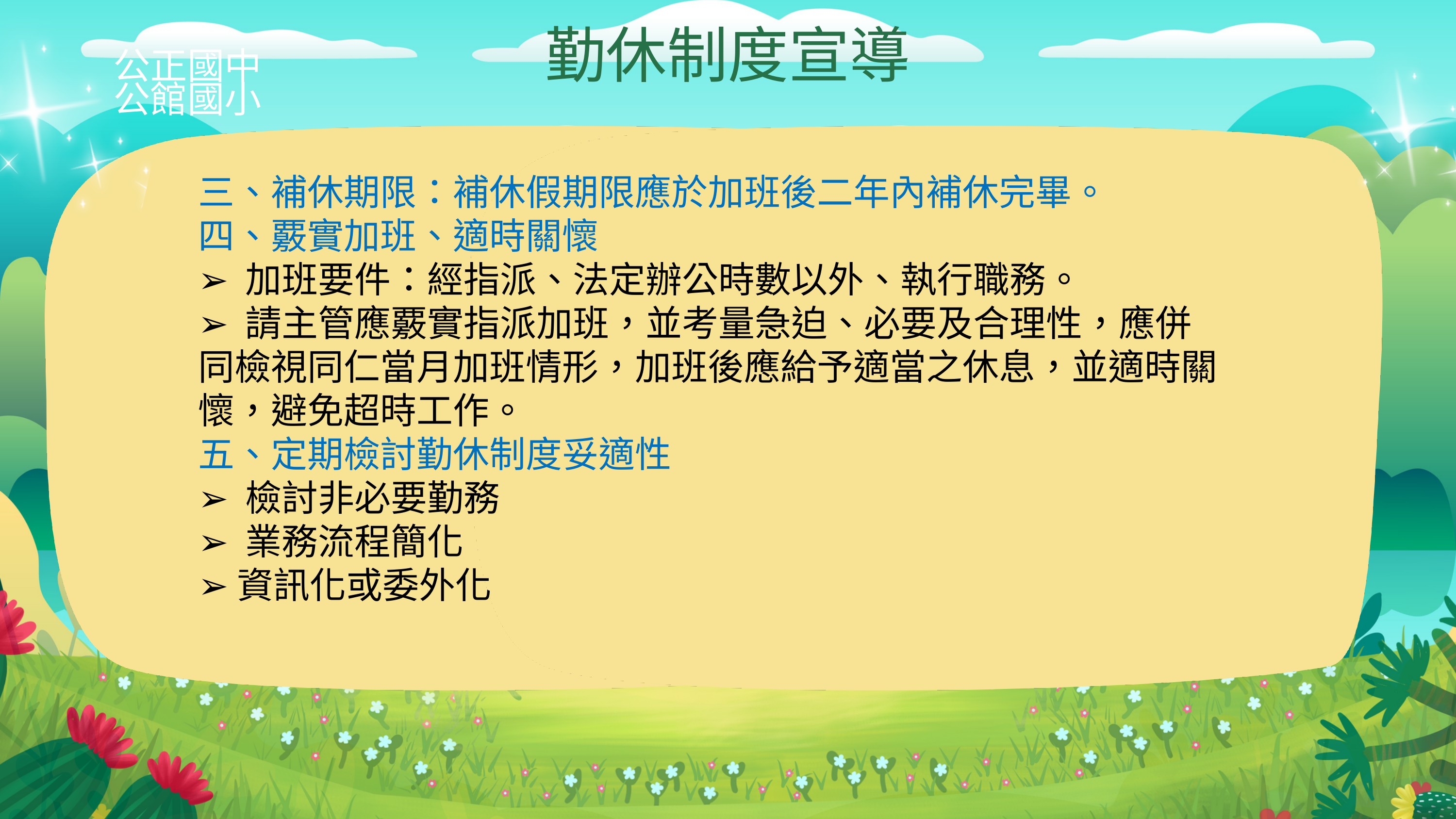

勤休制度宣導

公正國中
公館國小

三、補休期限：補休假期限應於加班後二年內補休完畢。
四、覈實加班、適時關懷
➢ 加班要件：經指派、法定辦公時數以外、執行職務。
➢ 請主管應覈實指派加班，並考量急迫、必要及合理性，應併同檢視同仁當月加班情形，加班後應給予適當之休息，並適時關懷，避免超時工作。
五、定期檢討勤休制度妥適性
➢ 檢討非必要勤務
➢ 業務流程簡化
➢資訊化或委外化